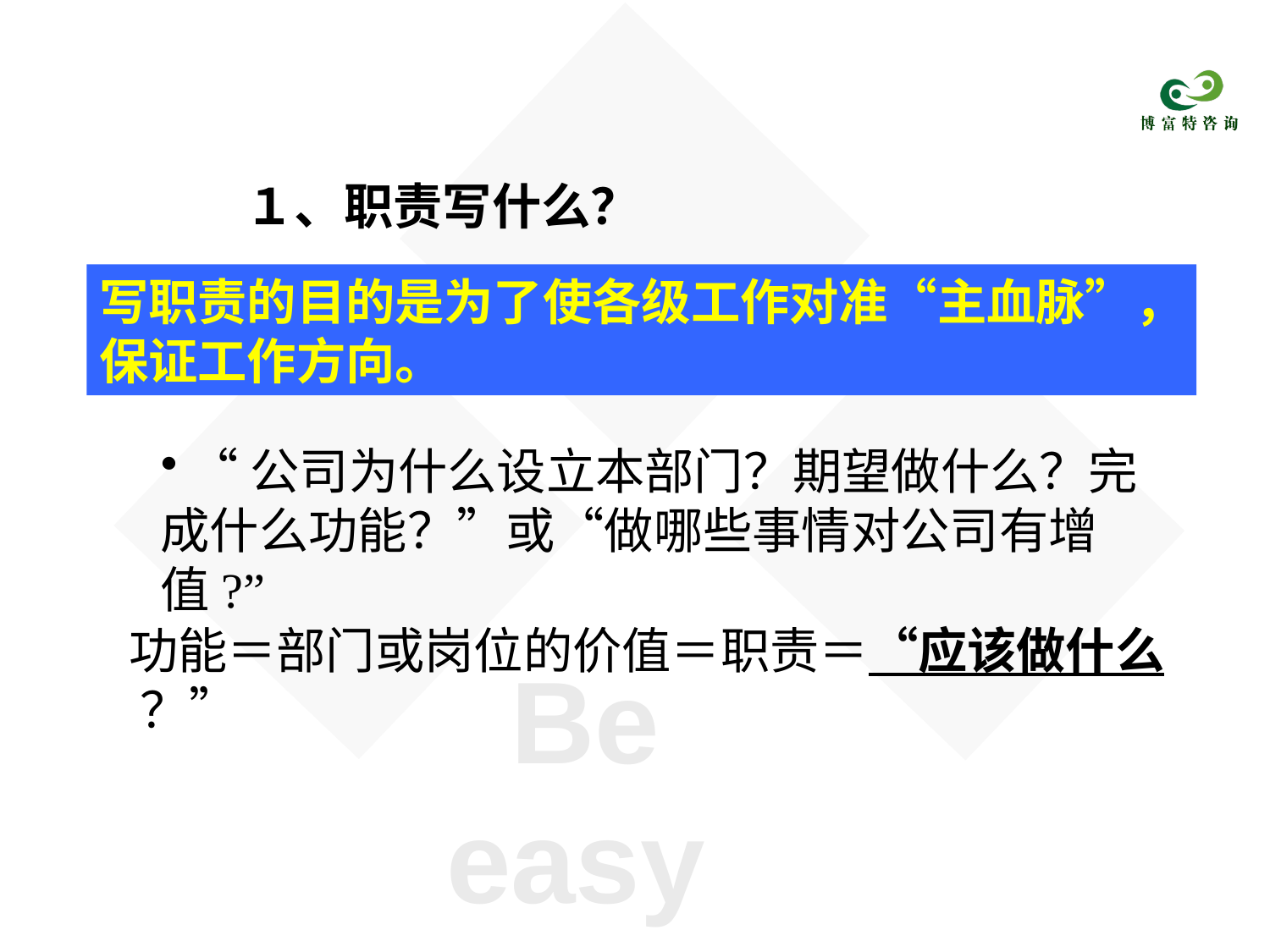

１、职责写什么？
写职责的目的是为了使各级工作对准“主血脉”，
保证工作方向。
 “公司为什么设立本部门？期望做什么？完成什么功能？”或“做哪些事情对公司有增值?”
功能＝部门或岗位的价值＝职责＝“应该做什么 ？”